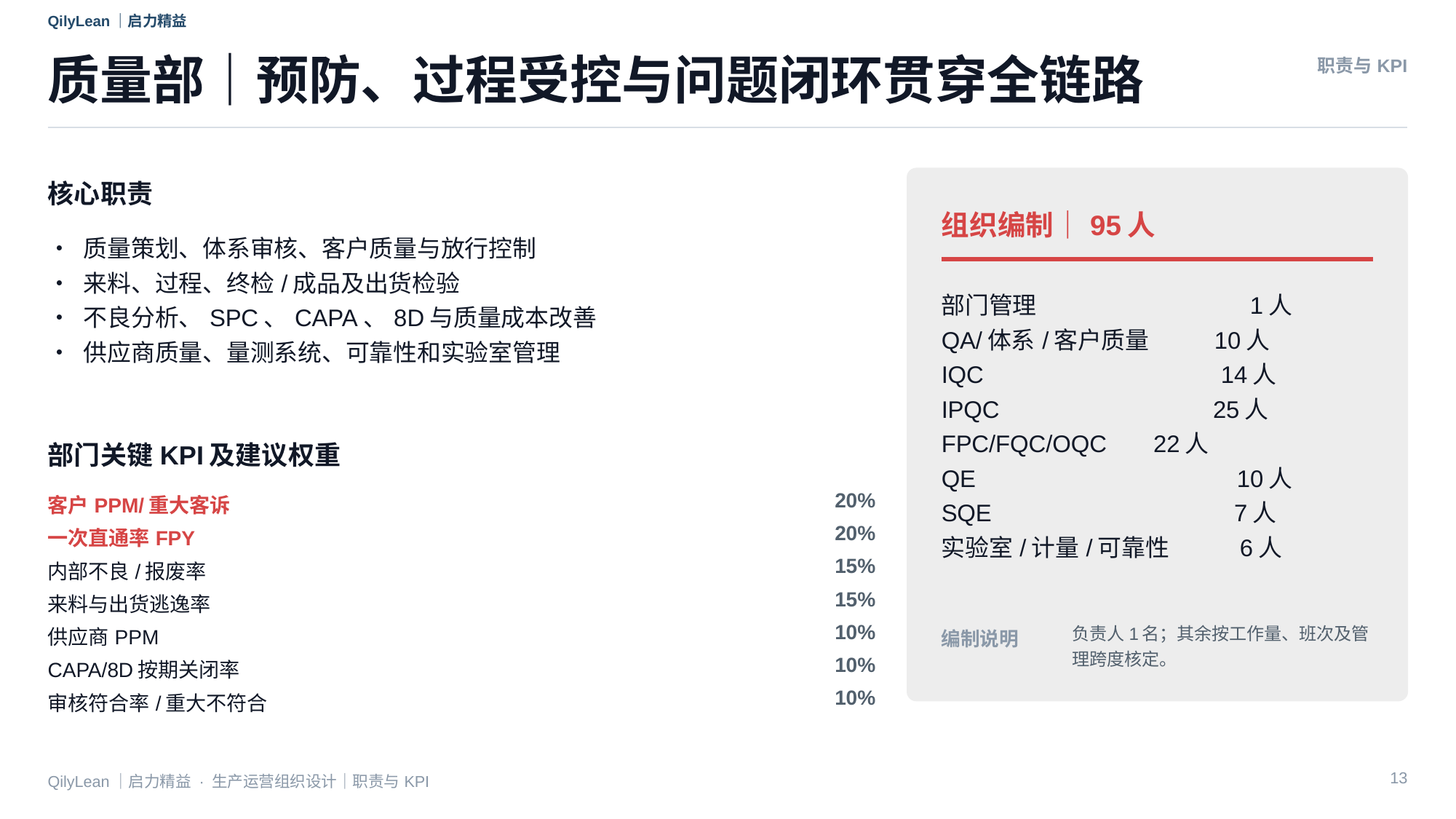

QilyLean｜启力精益
质量部｜预防、过程受控与问题闭环贯穿全链路
职责与KPI

核心职责
组织编制｜95人
• 质量策划、体系审核、客户质量与放行控制
• 来料、过程、终检/成品及出货检验
• 不良分析、SPC、CAPA、8D与质量成本改善
• 供应商质量、量测系统、可靠性和实验室管理
部门管理　　　　　　　　   1人
QA/体系/客户质量　　  10人
IQC　　　　　　　　　  14人
IPQC　　　　　　　　  25人
FPC/FQC/OQC　  22人
QE　　　　　　　　　　  10人
SQE　　　　　　　　　   7人
实验室/计量/可靠性　　   6人
部门关键KPI及建议权重
客户PPM/重大客诉
20%
一次直通率FPY
20%
内部不良/报废率
15%
来料与出货逃逸率
15%
负责人1名；其余按工作量、班次及管理跨度核定。
供应商PPM
10%
编制说明
CAPA/8D按期关闭率
10%
审核符合率/重大不符合
10%
QilyLean｜启力精益 · 生产运营组织设计｜职责与KPI
13